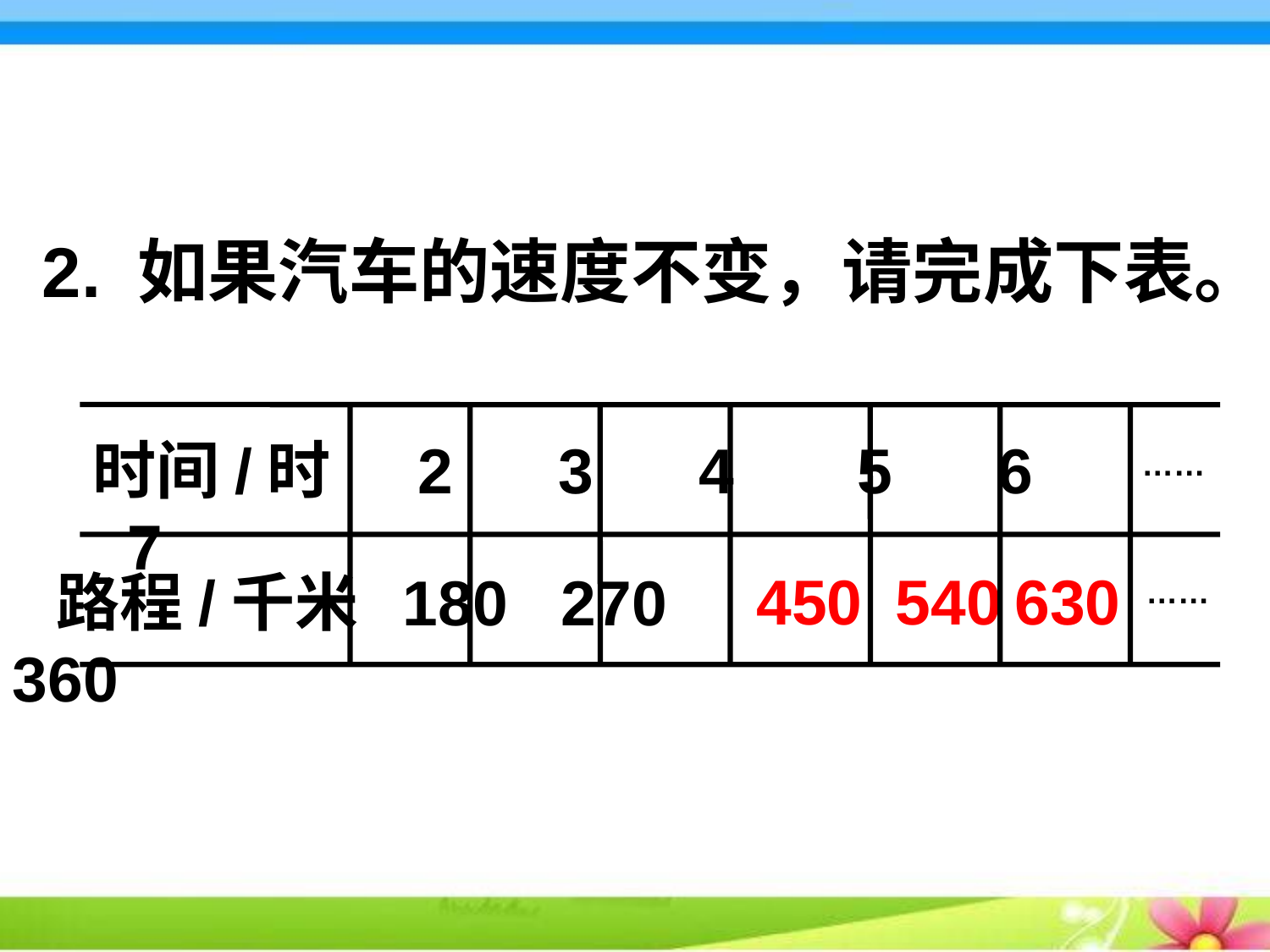

2. 如果汽车的速度不变，请完成下表。

时间/时     2      3      4       5      6       7
……
  路程/千米  180   270   360
……
450
540
630